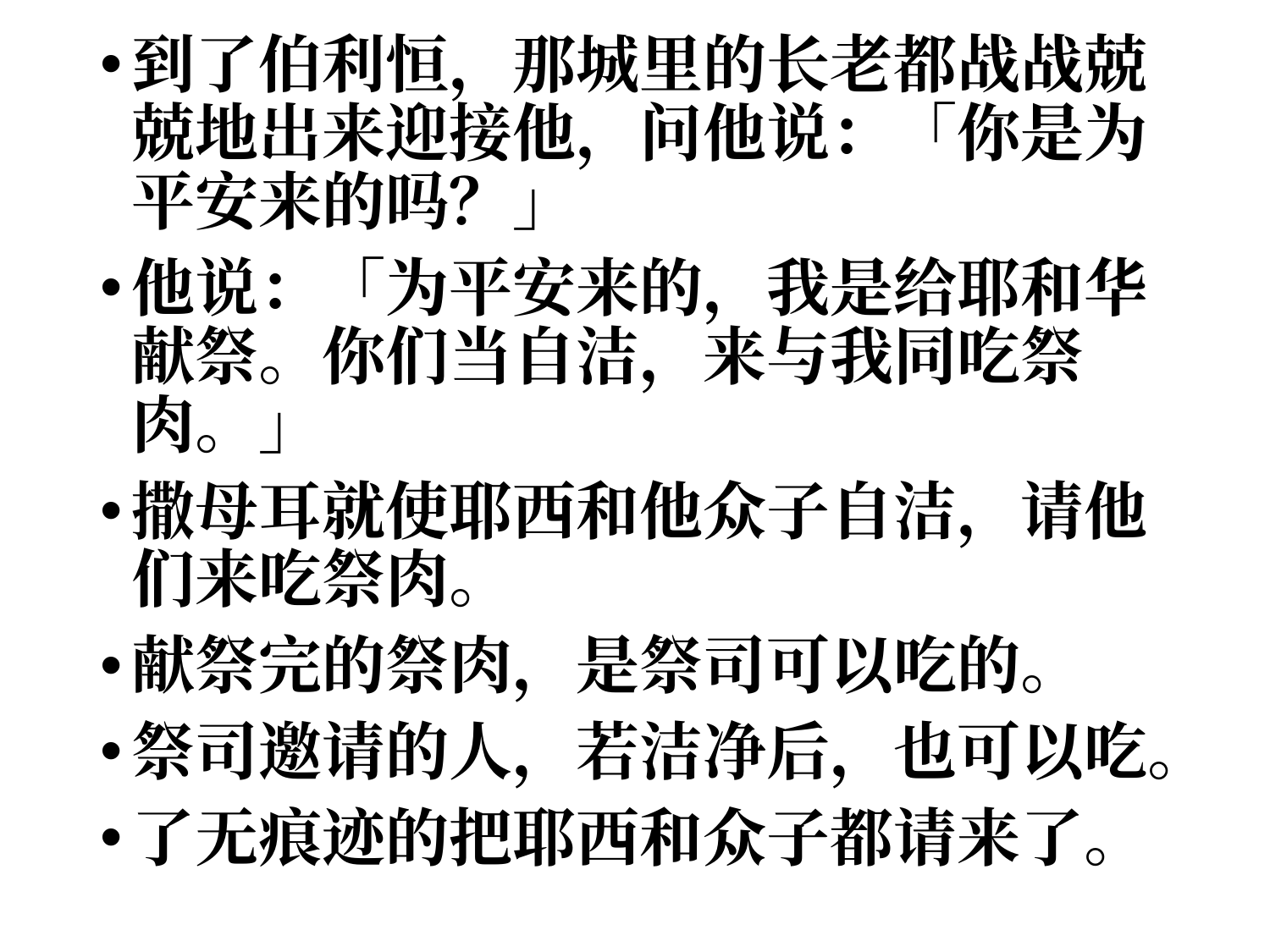

到了伯利恒，那城里的长老都战战兢兢地出来迎接他，问他说：「你是为平安来的吗？」
他说：「为平安来的，我是给耶和华献祭。你们当自洁，来与我同吃祭肉。」
撒母耳就使耶西和他众子自洁，请他们来吃祭肉。
献祭完的祭肉，是祭司可以吃的。
祭司邀请的人，若洁净后，也可以吃。
了无痕迹的把耶西和众子都请来了。